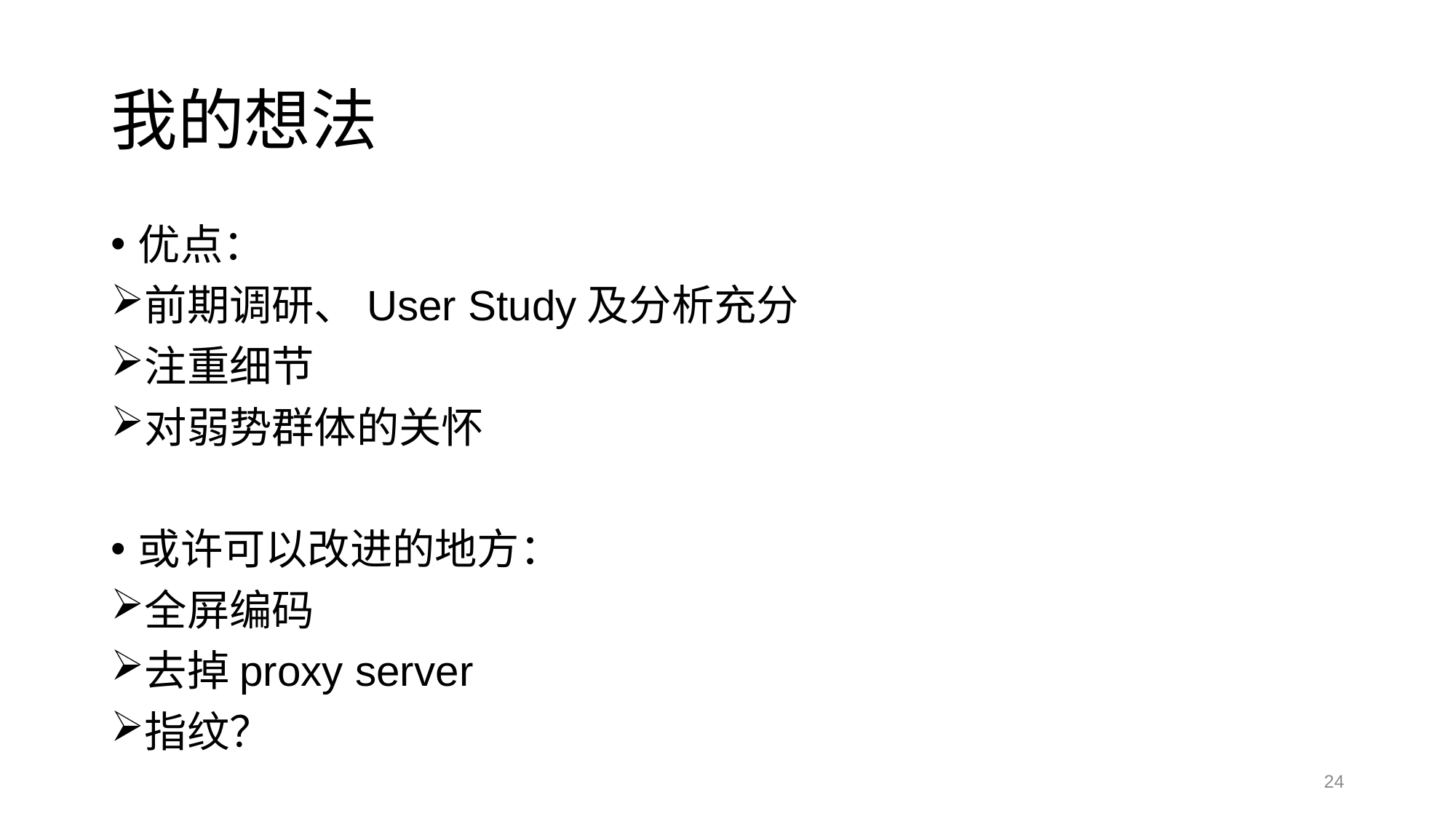

# 我的想法
优点：
前期调研、User Study及分析充分
注重细节
对弱势群体的关怀

或许可以改进的地方：
全屏编码
去掉proxy server
指纹？
24